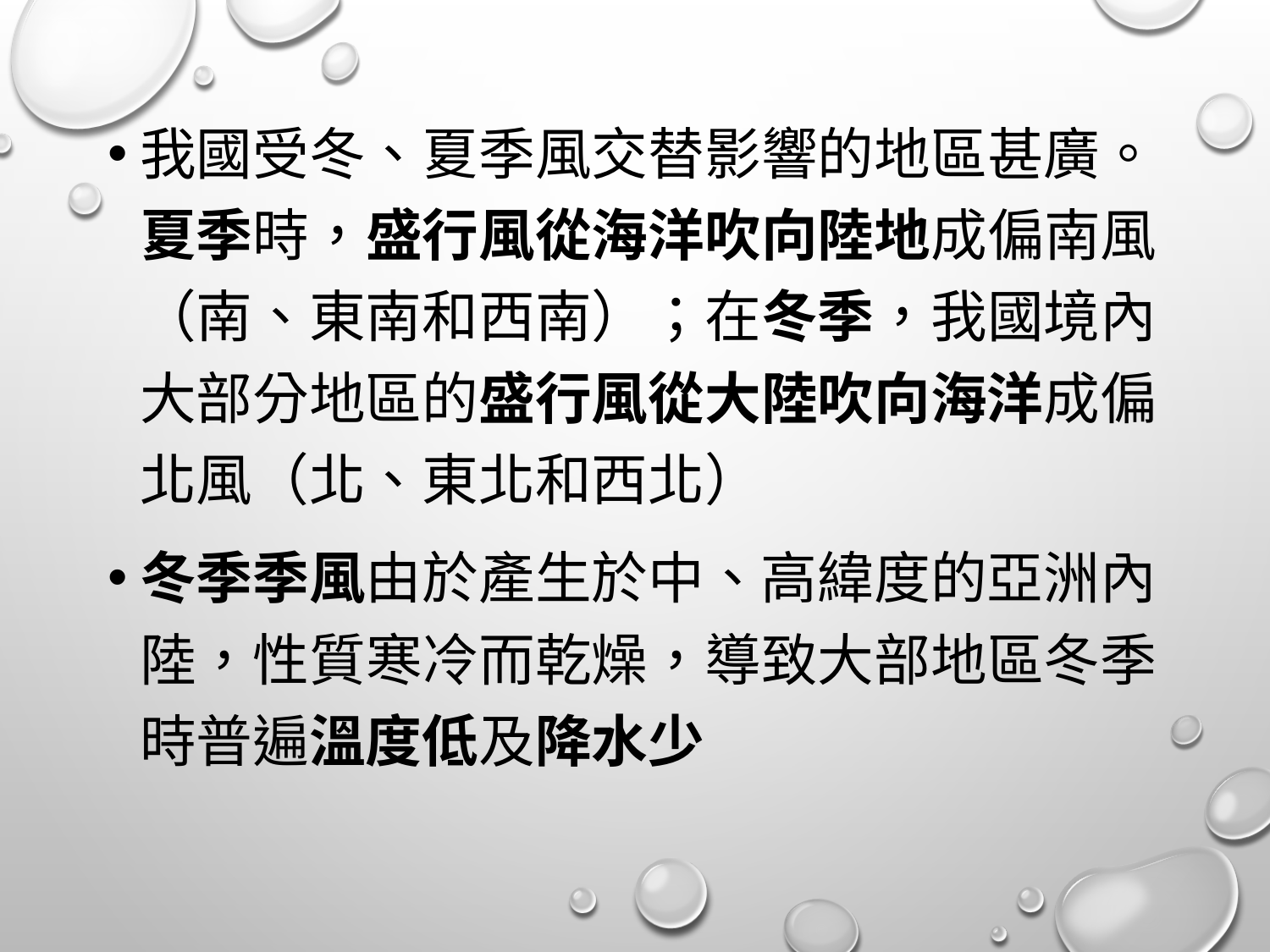

我國受冬、夏季風交替影響的地區甚廣。夏季時，盛行風從海洋吹向陸地成偏南風（南、東南和西南）；在冬季，我國境內大部分地區的盛行風從大陸吹向海洋成偏北風（北、東北和西北）
冬季季風由於產生於中、高緯度的亞洲內陸，性質寒冷而乾燥，導致大部地區冬季時普遍溫度低及降水少